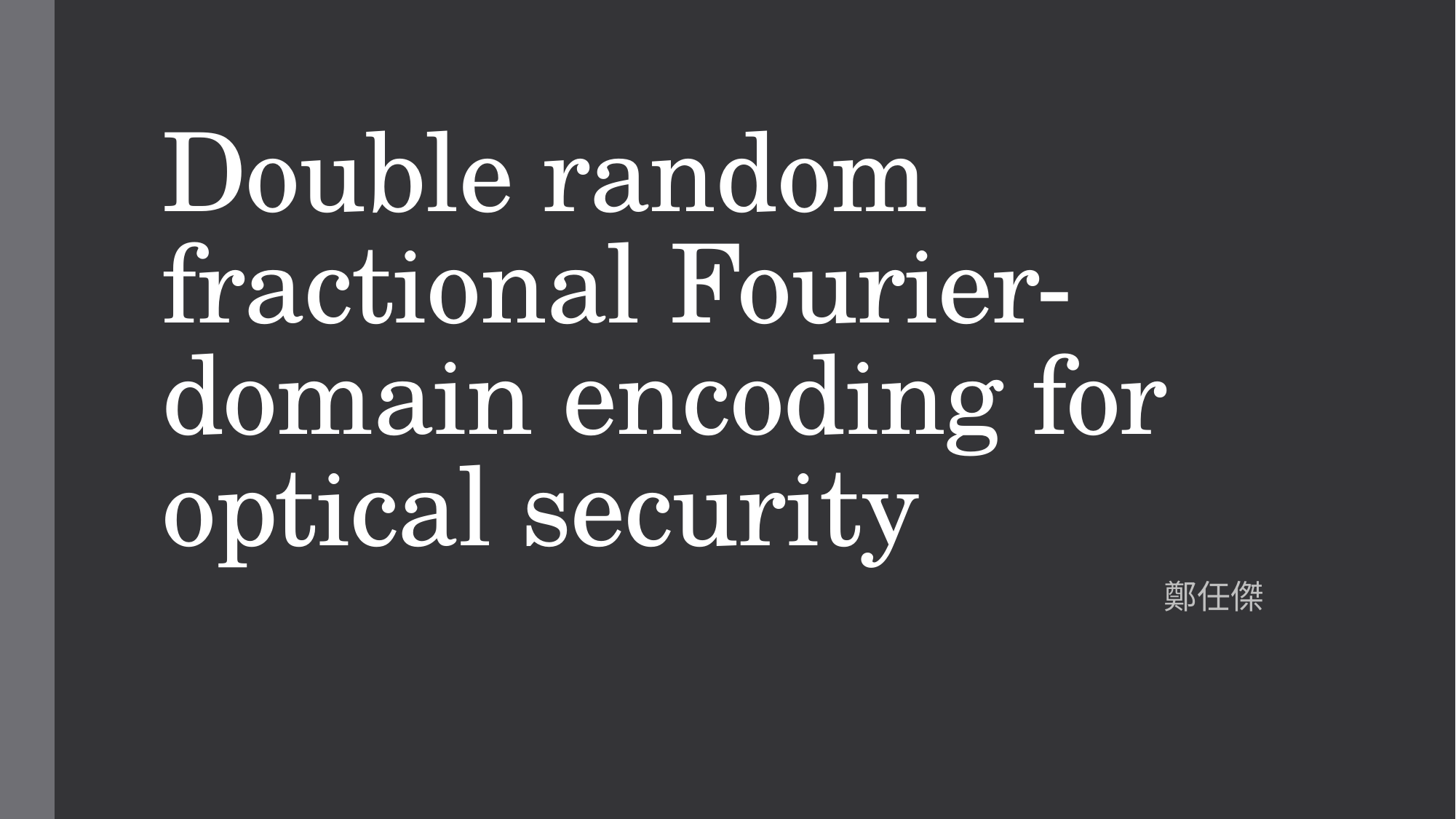

# Double random fractional Fourier-domain encoding for optical security
鄭任傑